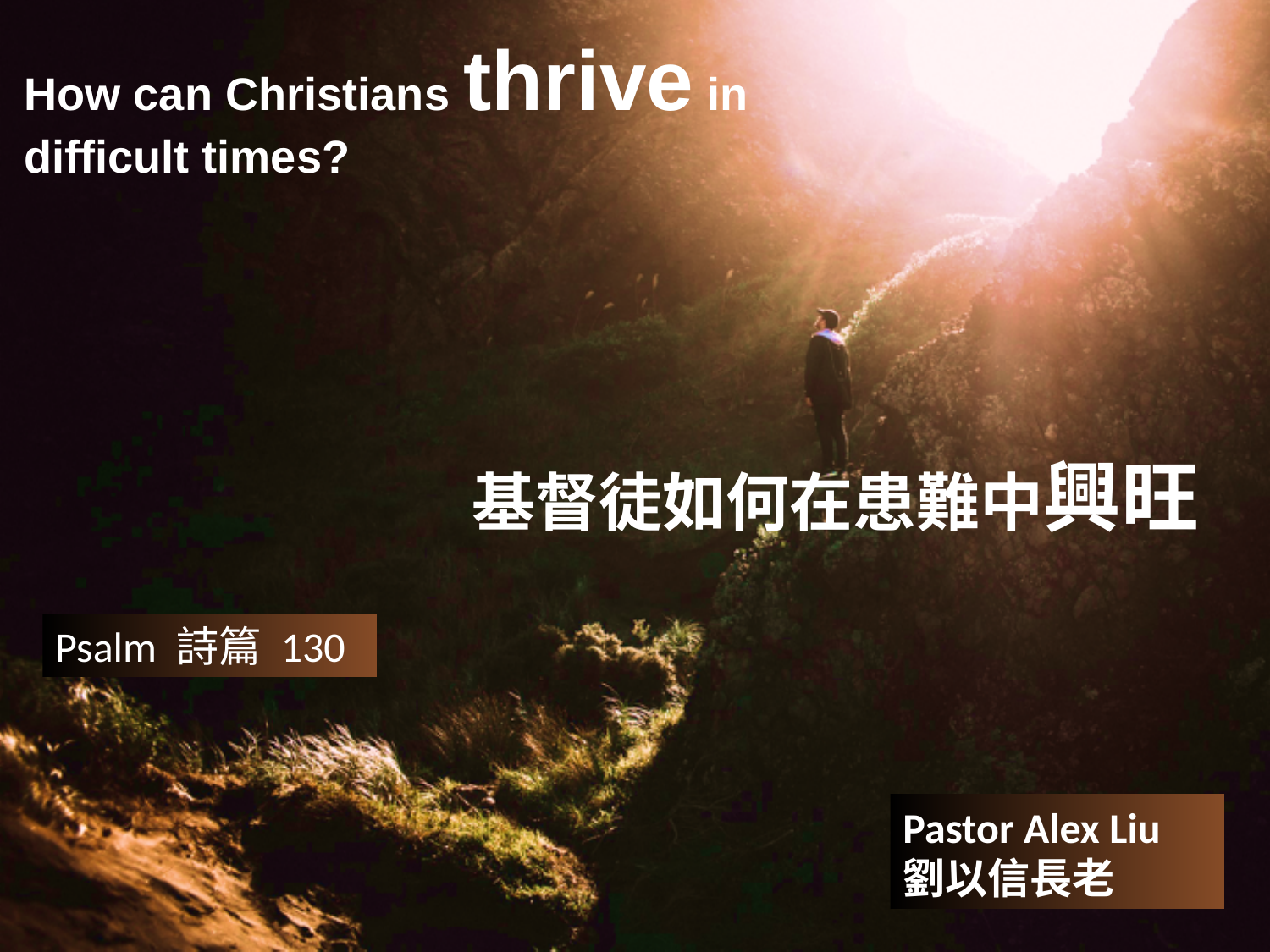

How can Christians thrive in difficult times?
基督徒如何在患難中興旺
Psalm 詩篇 130
Pastor Alex Liu
劉以信長老